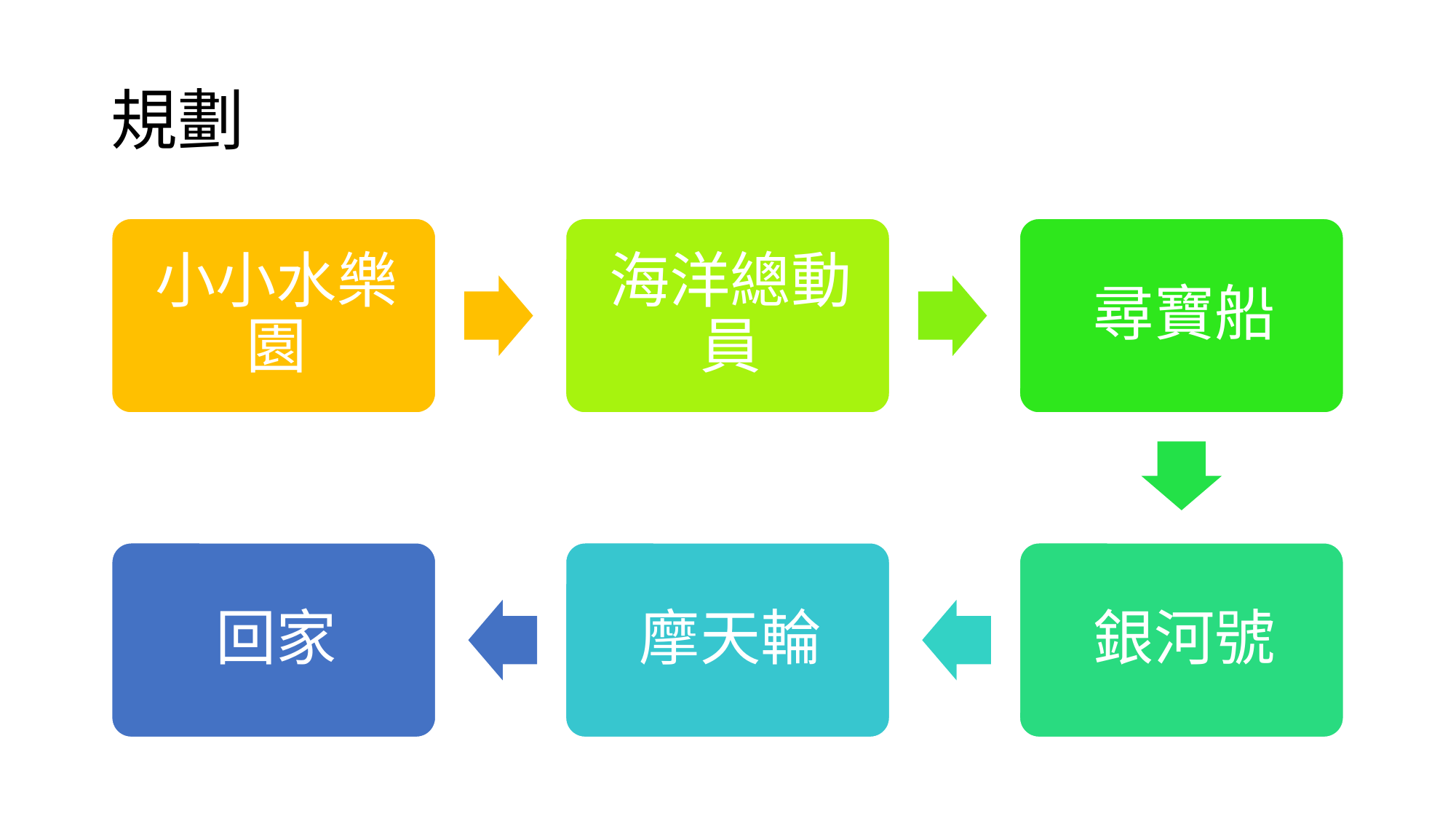

# 規劃
小小水樂園

海洋總動員

尋寶船

銀河號

摩天輪

回家